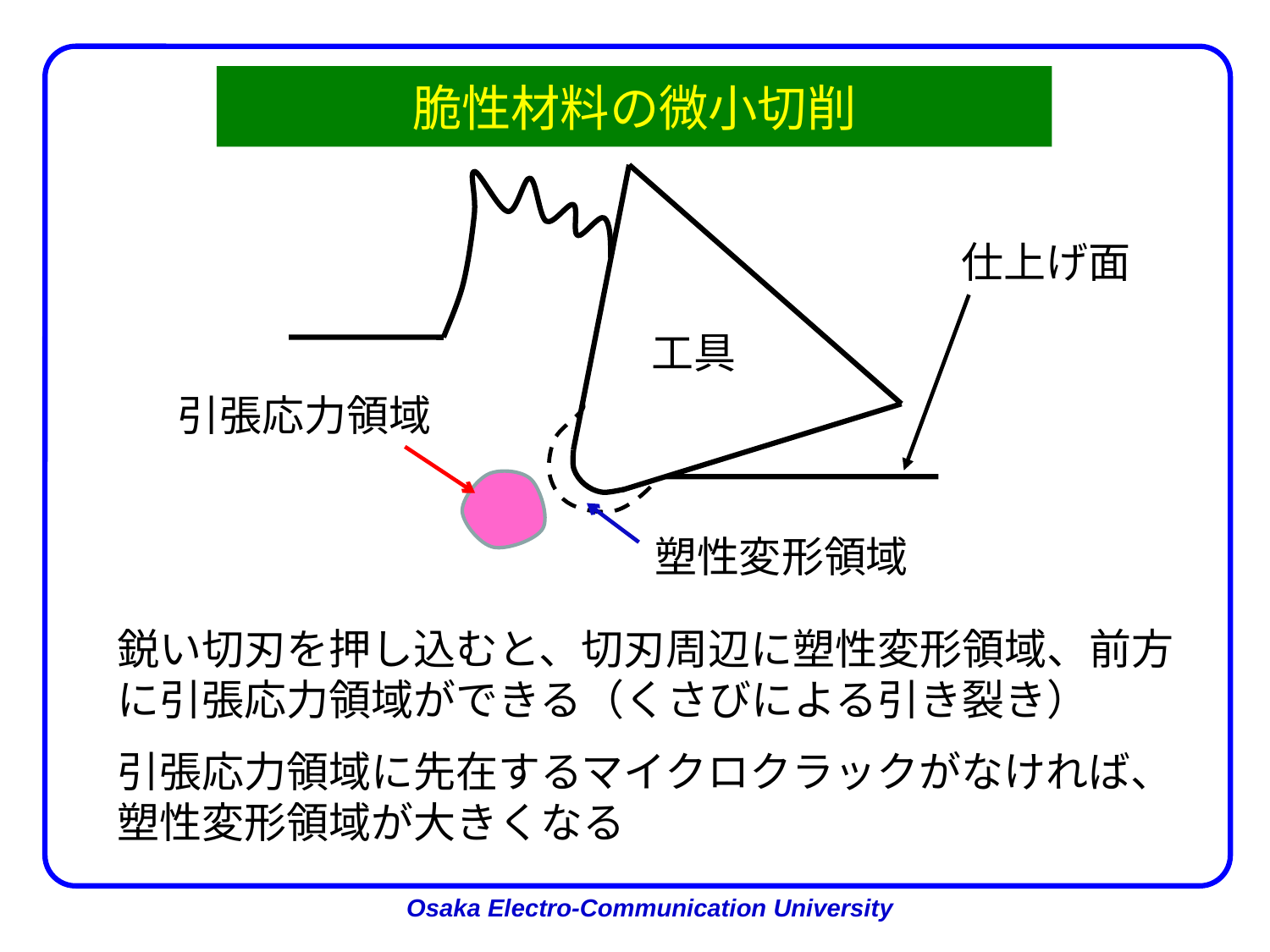

# 脆性材料の微小切削

仕上げ面

工具

引張応力領域

塑性変形領域
鋭い切刃を押し込むと、切刃周辺に塑性変形領域、前方に引張応力領域ができる（くさびによる引き裂き）
引張応力領域に先在するマイクロクラックがなければ、塑性変形領域が大きくなる
Osaka Electro-Communication University